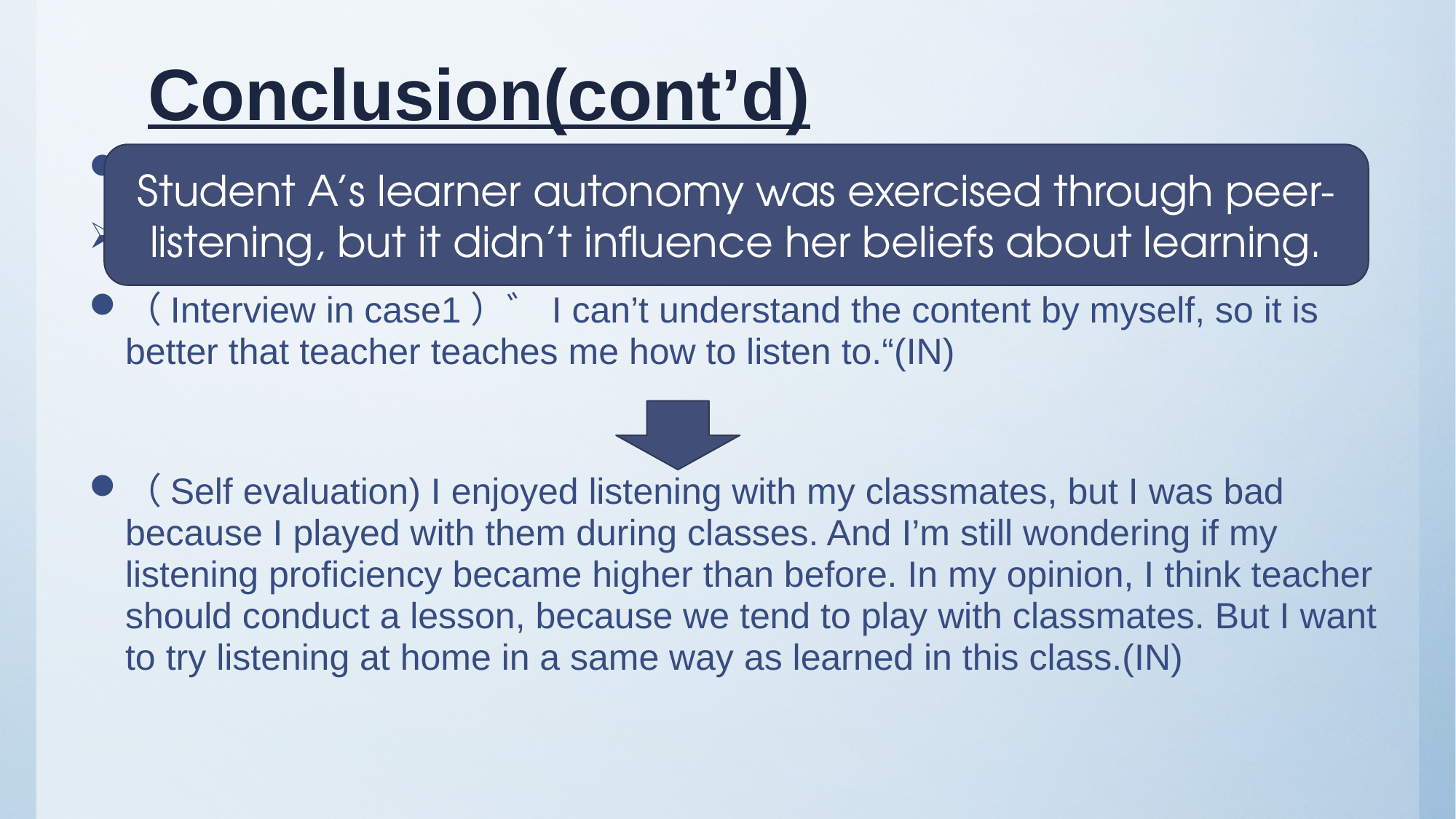

# Conclusion(cont’d)
Change of learners’ perceptions
Student A
（Interview in case1）゛I can’t understand the content by myself, so it is better that teacher teaches me how to listen to.“(IN)

（Self evaluation) I enjoyed listening with my classmates, but I was bad because I played with them during classes. And I’m still wondering if my listening proficiency became higher than before. In my opinion, I think teacher should conduct a lesson, because we tend to play with classmates. But I want to try listening at home in a same way as learned in this class.(IN)
Student A’s learner autonomy was exercised through peer-listening, but it didn’t influence her beliefs about learning.